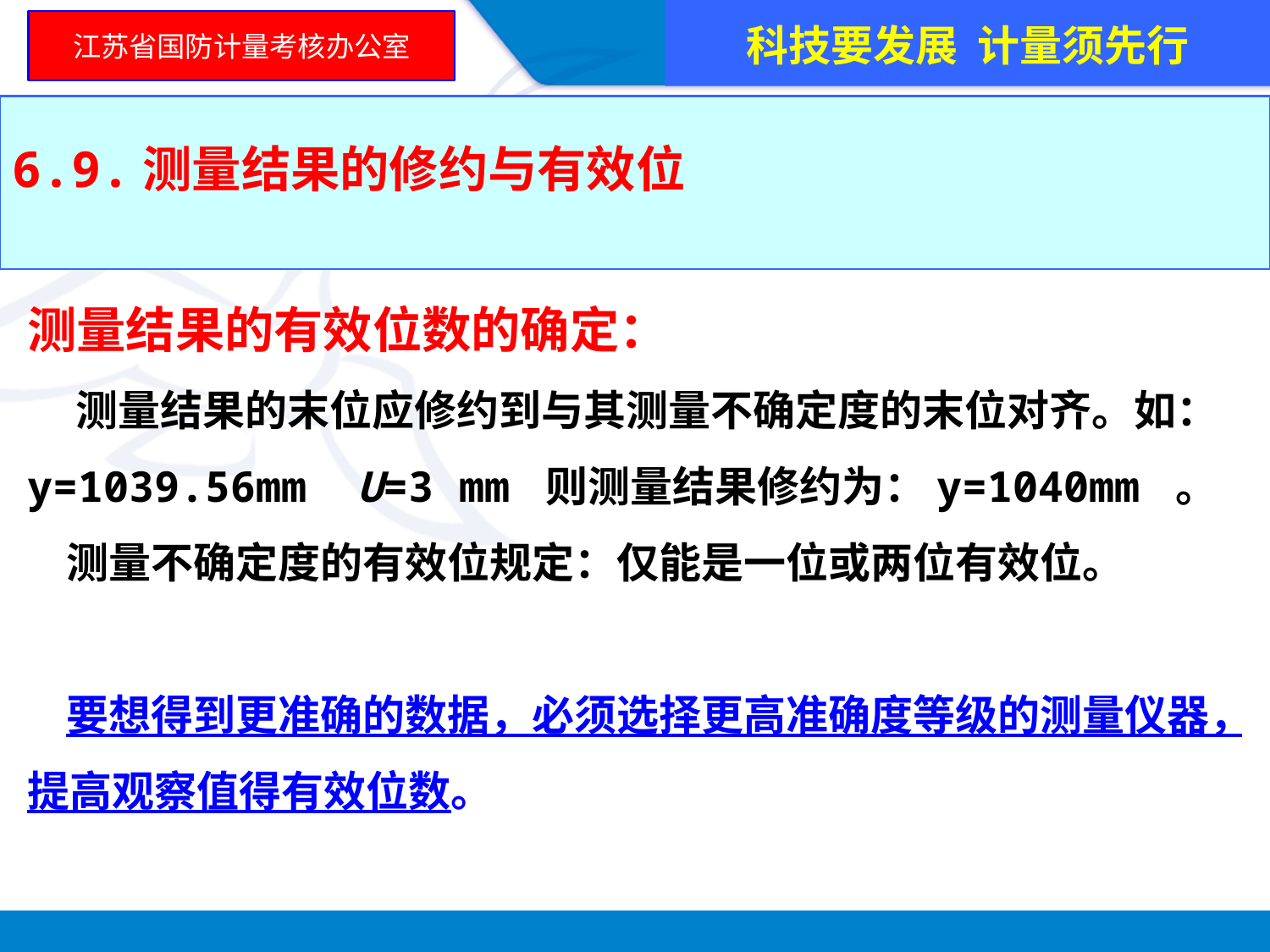

科技要发展  计量须先行
江苏省国防计量考核办公室
6.9.测量结果的修约与有效位

测量结果的有效位数的确定：
    测量结果的末位应修约到与其测量不确定度的末位对齐。如：y=1039.56mm  U=3 mm 则测量结果修约为：y=1040mm 。
   测量不确定度的有效位规定：仅能是一位或两位有效位。

   要想得到更准确的数据，必须选择更高准确度等级的测量仪器，提高观察值得有效位数。